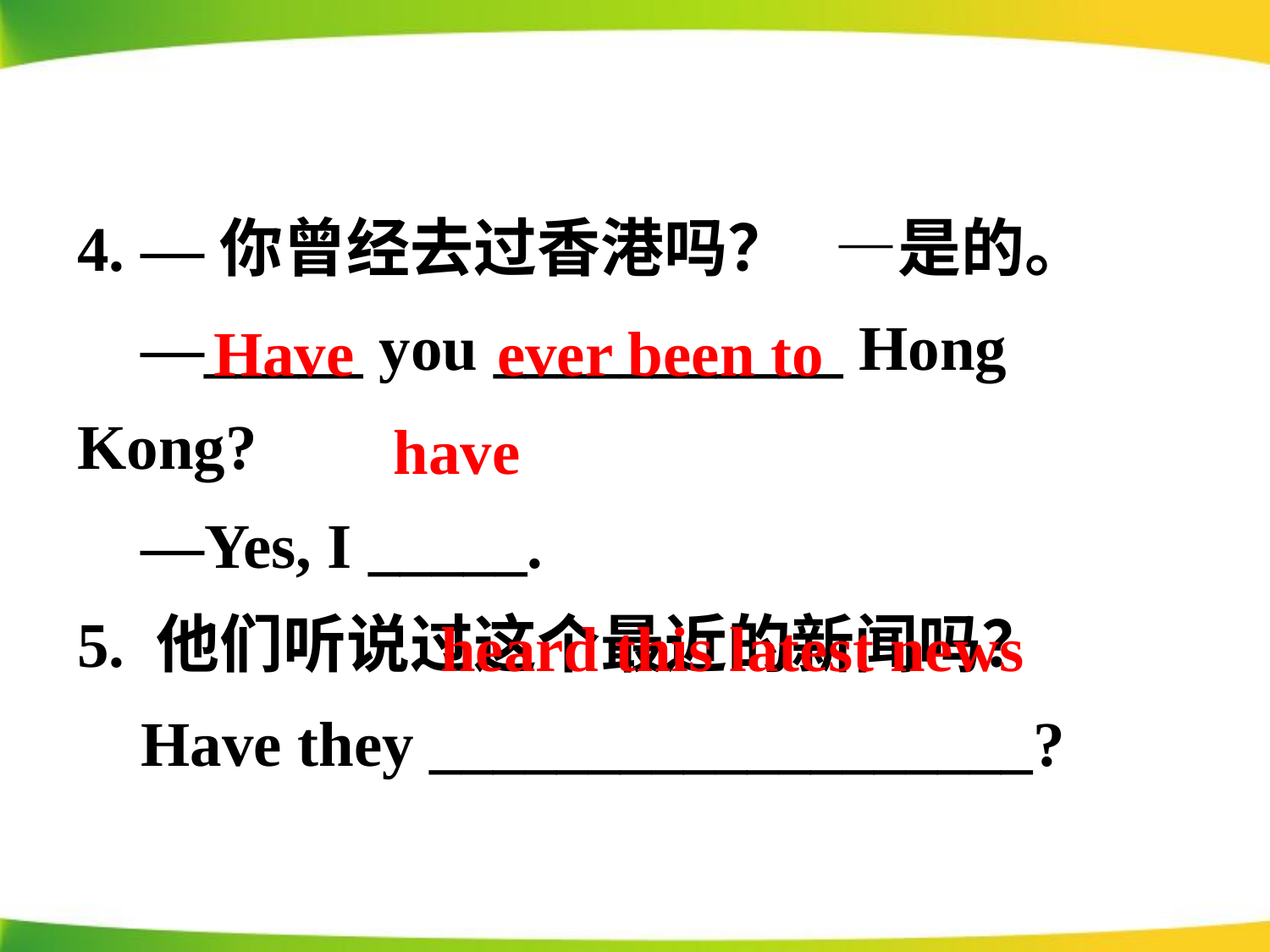

4. —你曾经去过香港吗？   —是的。
    —_____ you ___________ Hong Kong?
    —Yes, I _____.
5. 他们听说过这个最近的新闻吗？
    Have they ___________________?
Have         ever been to
have
heard this latest news